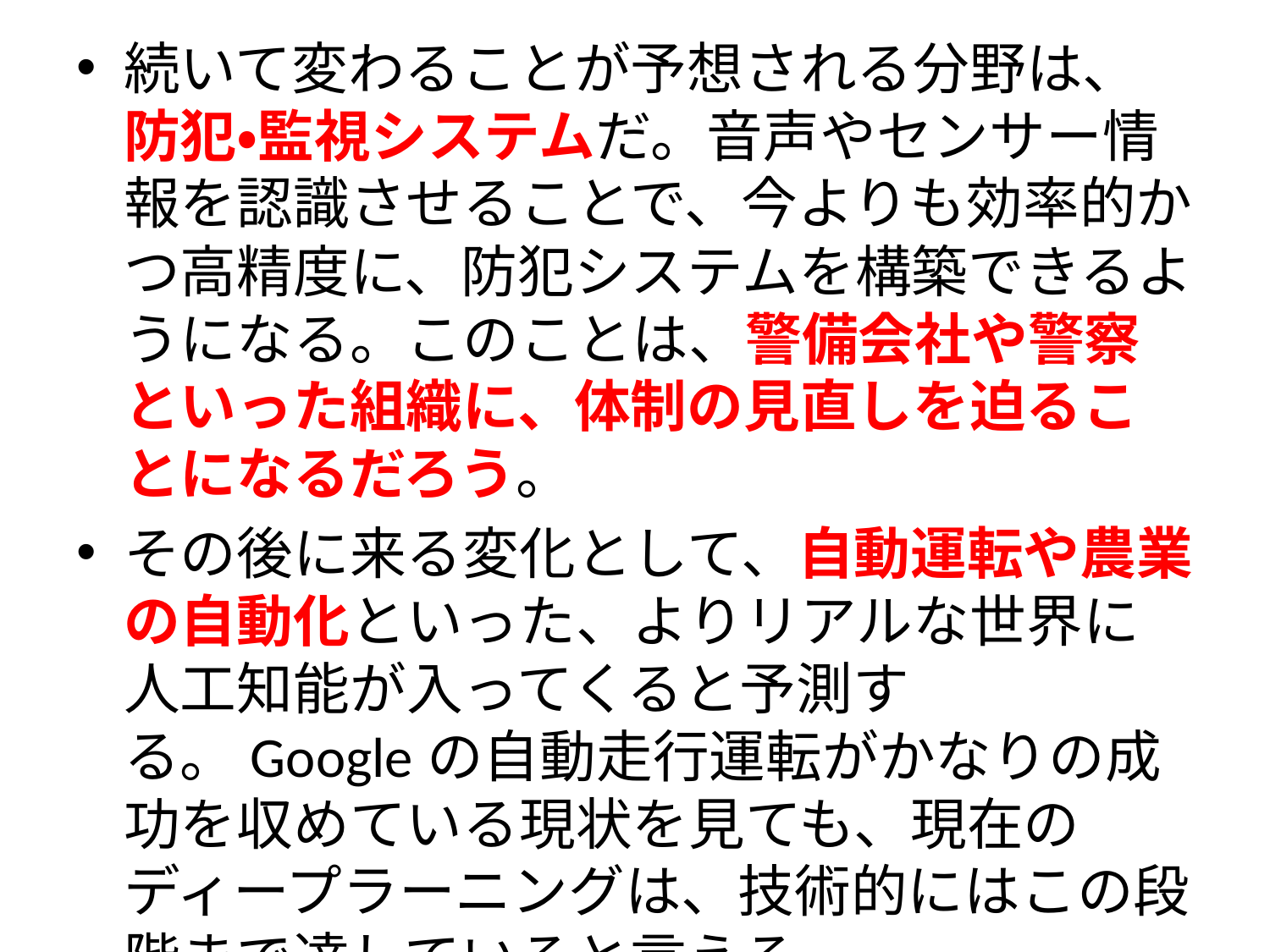

続いて変わることが予想される分野は、防犯・監視システムだ。音声やセンサー情報を認識させることで、今よりも効率的かつ高精度に、防犯システムを構築できるようになる。このことは、警備会社や警察といった組織に、体制の見直しを迫ることになるだろう。
その後に来る変化として、自動運転や農業の自動化といった、よりリアルな世界に人工知能が入ってくると予測する。Googleの自動走行運転がかなりの成功を収めている現状を見ても、現在のディープラーニングは、技術的にはこの段階まで達していると言える。